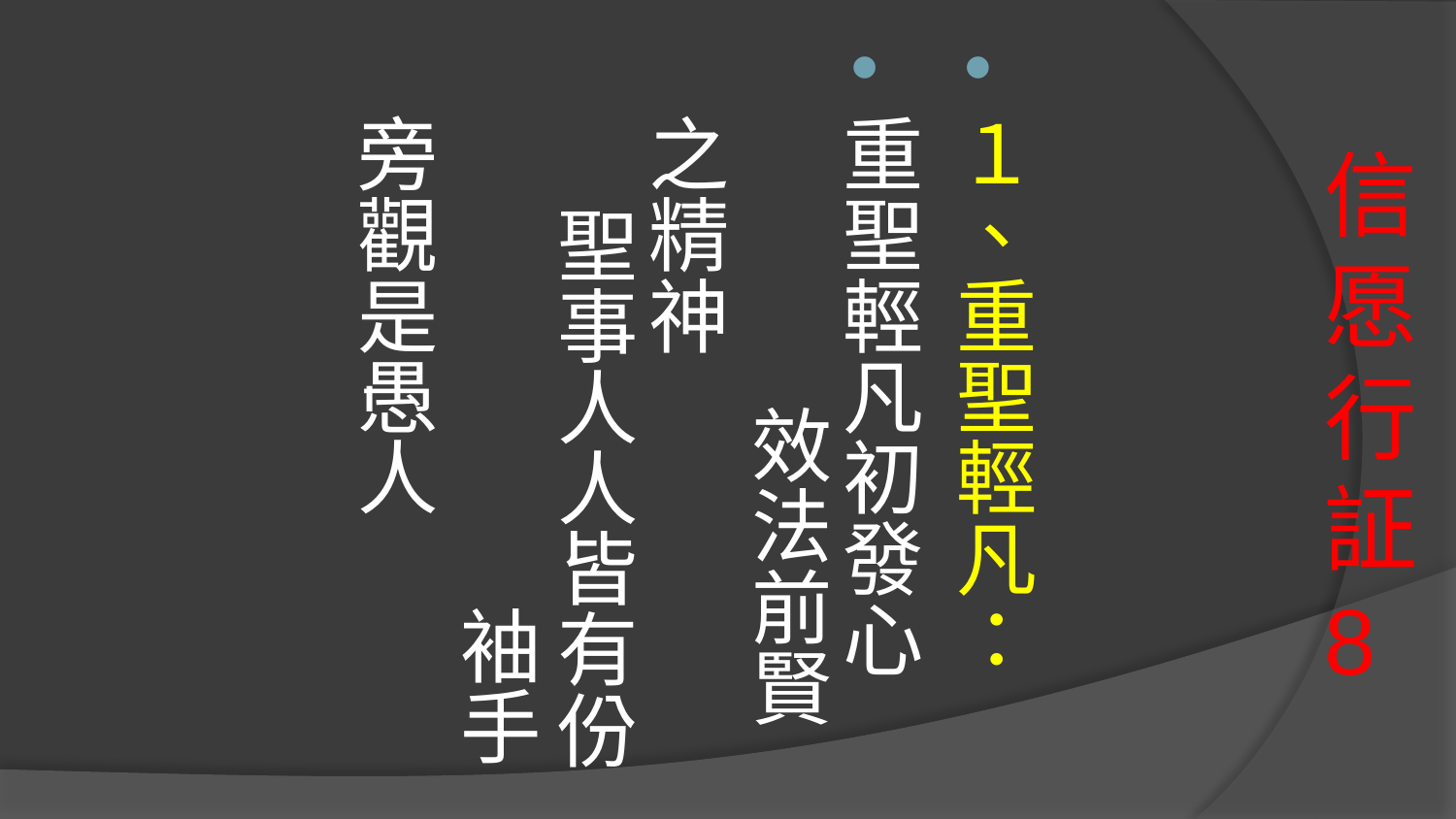

１、重聖輕凡：
重聖輕凡初發心                      效法前賢之精神                            聖事人人皆有份                            袖手旁觀是愚人

# 信愿行証 8